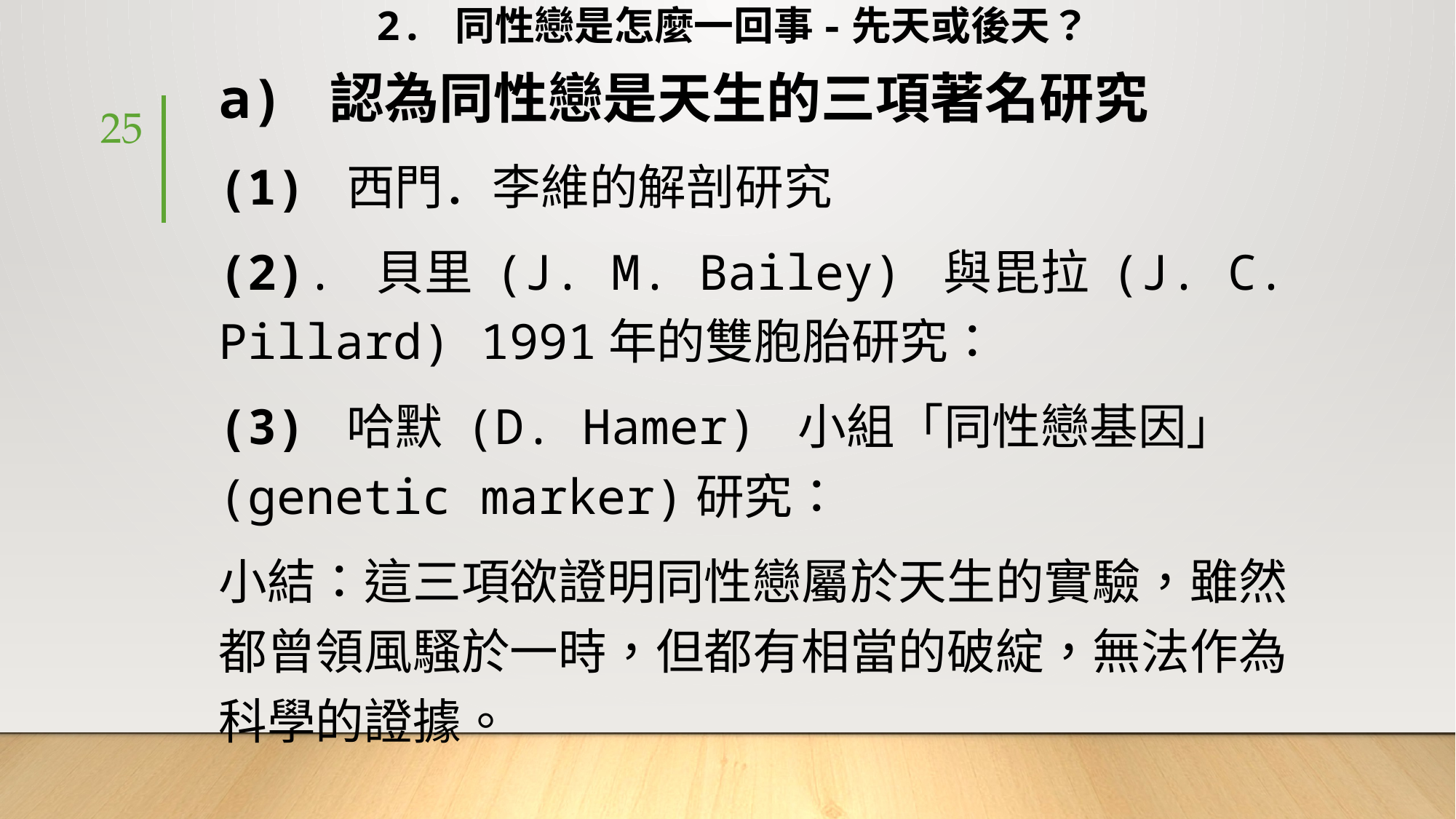

# 2. 同性戀是怎麼一回事-先天或後天？
a) 認為同性戀是天生的三項著名研究
(1) 西門．李維的解剖研究
(2). 貝里 (J. M. Bailey) 與毘拉 (J. C. Pillard) 1991年的雙胞胎研究：
(3) 哈默 (D. Hamer) 小組「同性戀基因」(genetic marker)研究：
小結：這三項欲證明同性戀屬於天生的實驗，雖然都曾領風騷於一時，但都有相當的破綻，無法作為科學的證據。
25